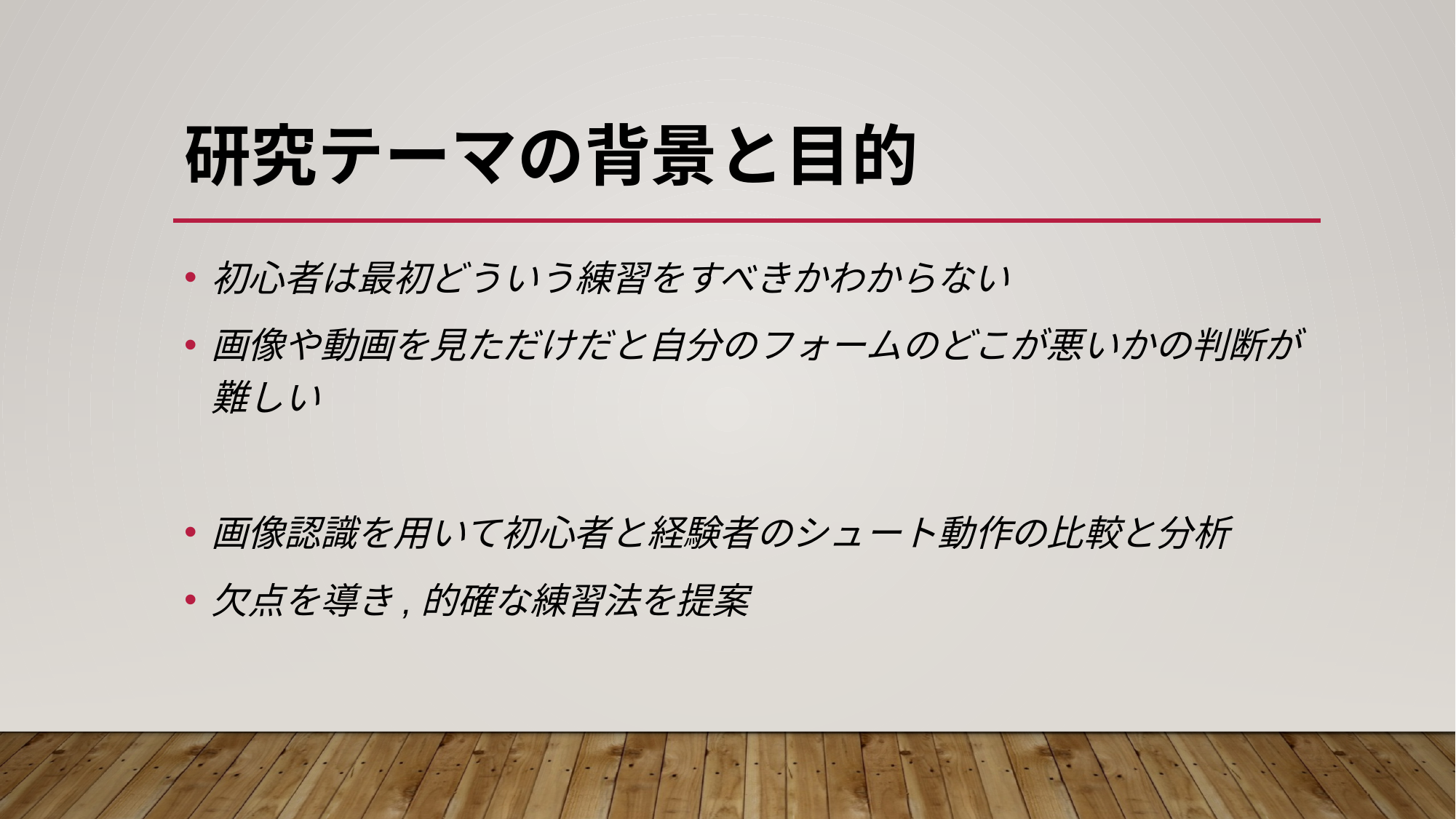

# 研究テーマの背景と目的
初心者は最初どういう練習をすべきかわからない
画像や動画を見ただけだと自分のフォームのどこが悪いかの判断が難しい

画像認識を用いて初心者と経験者のシュート動作の比較と分析
欠点を導き,的確な練習法を提案